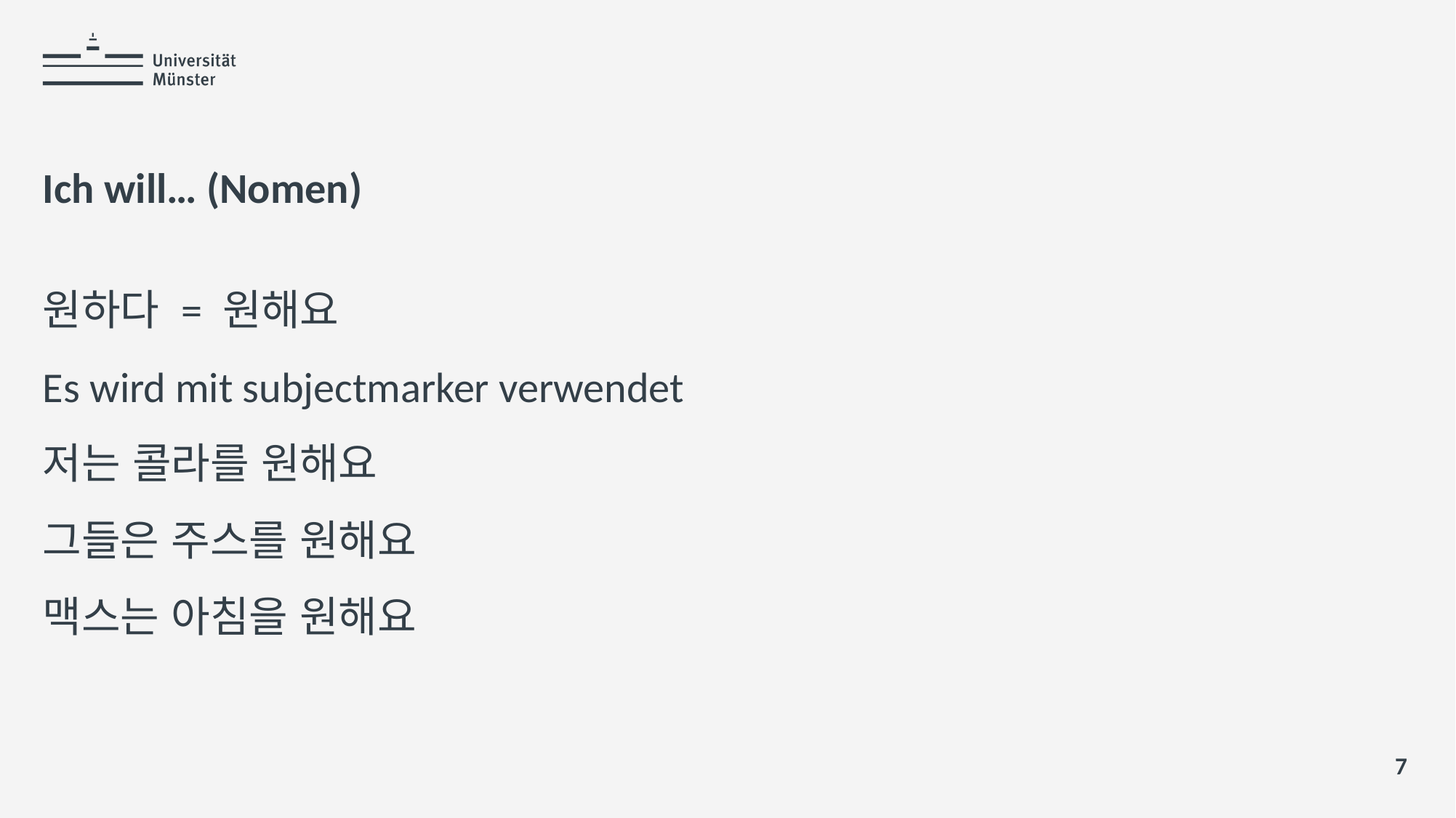

# Ich will… (Nomen)
원하다 = 원해요
Es wird mit subjectmarker verwendet
저는 콜라를 원해요
그들은 주스를 원해요
맥스는 아침을 원해요

7